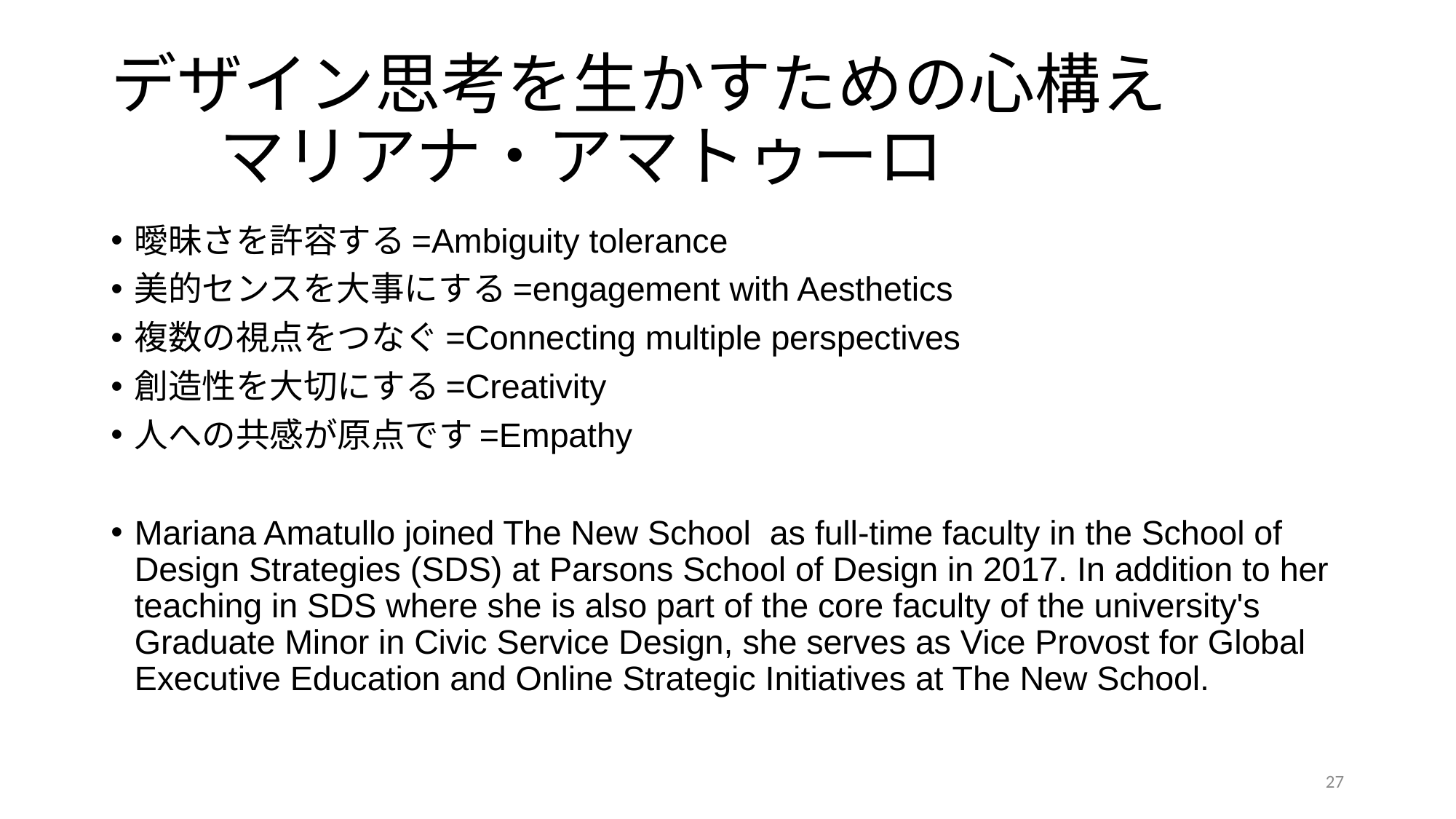

# デザイン思考を生かすための心構え マリアナ・アマトゥーロ
曖昧さを許容する=Ambiguity tolerance
美的センスを大事にする=engagement with Aesthetics
複数の視点をつなぐ=Connecting multiple perspectives
創造性を大切にする=Creativity
人への共感が原点です=Empathy

Mariana Amatullo joined The New School  as full-time faculty in the School of Design Strategies (SDS) at Parsons School of Design in 2017. In addition to her teaching in SDS where she is also part of the core faculty of the university's Graduate Minor in Civic Service Design, she serves as Vice Provost for Global Executive Education and Online Strategic Initiatives at The New School.
27